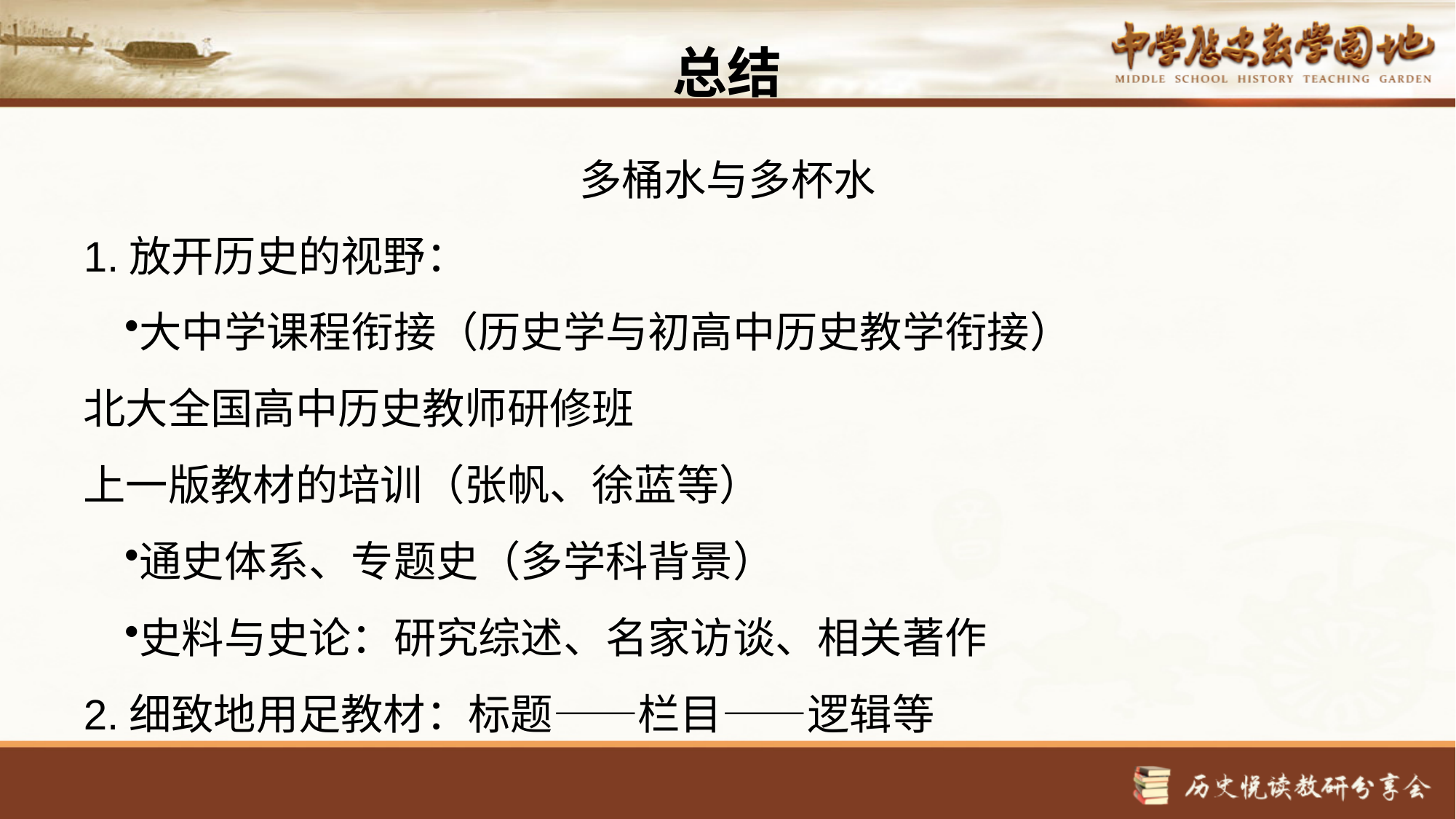

# 总结
多桶水与多杯水
1.放开历史的视野：
大中学课程衔接（历史学与初高中历史教学衔接）
北大全国高中历史教师研修班
上一版教材的培训（张帆、徐蓝等）
通史体系、专题史（多学科背景）
史料与史论：研究综述、名家访谈、相关著作
2.细致地用足教材：标题——栏目——逻辑等